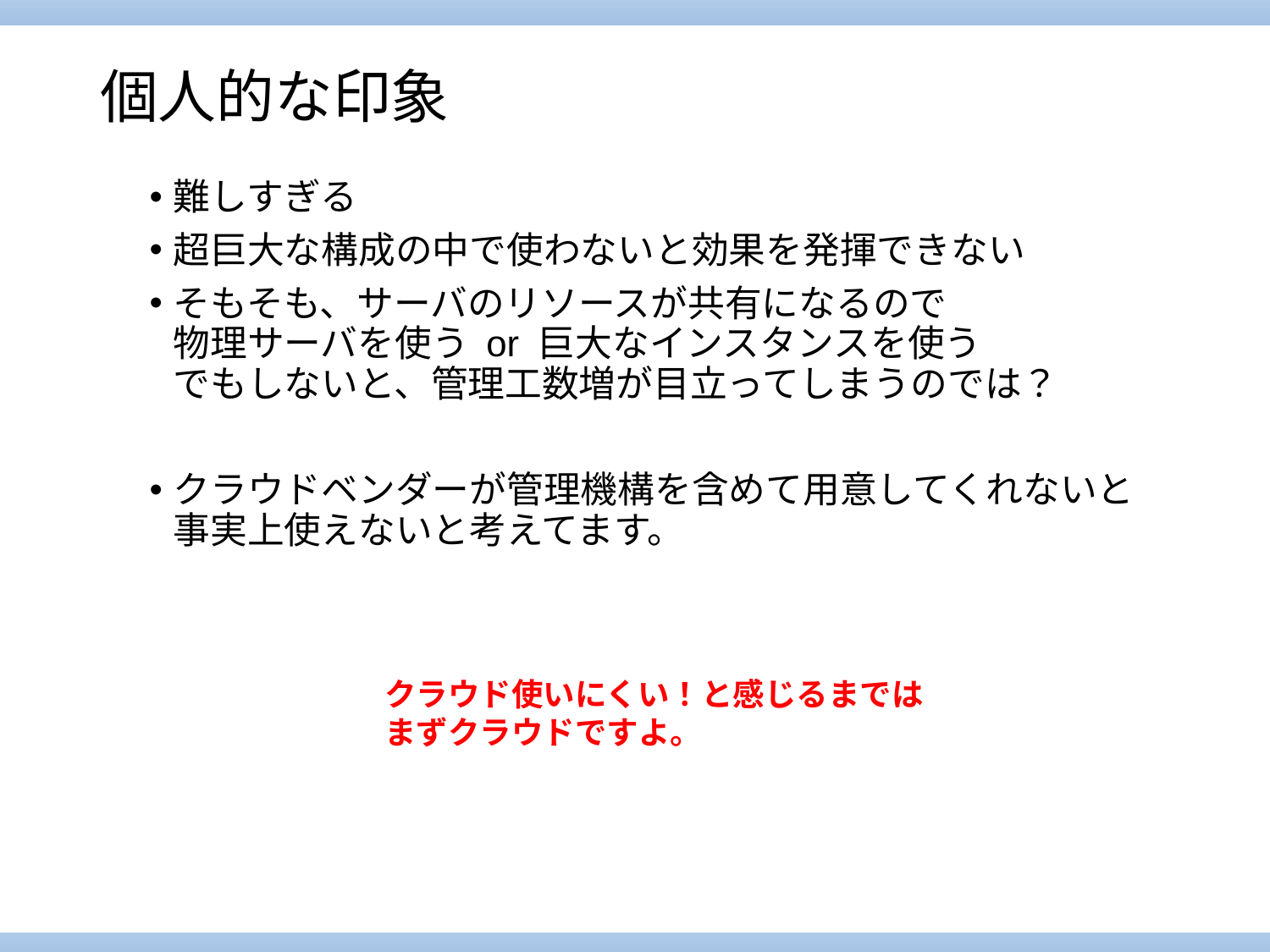

# 個人的な印象
難しすぎる
超巨大な構成の中で使わないと効果を発揮できない
そもそも、サーバのリソースが共有になるので
物理サーバを使う or 巨大なインスタンスを使う
でもしないと、管理工数増が目立ってしまうのでは？

クラウドベンダーが管理機構を含めて用意してくれないと
事実上使えないと考えてます。
クラウド使いにくい！と感じるまでは
まずクラウドですよ。